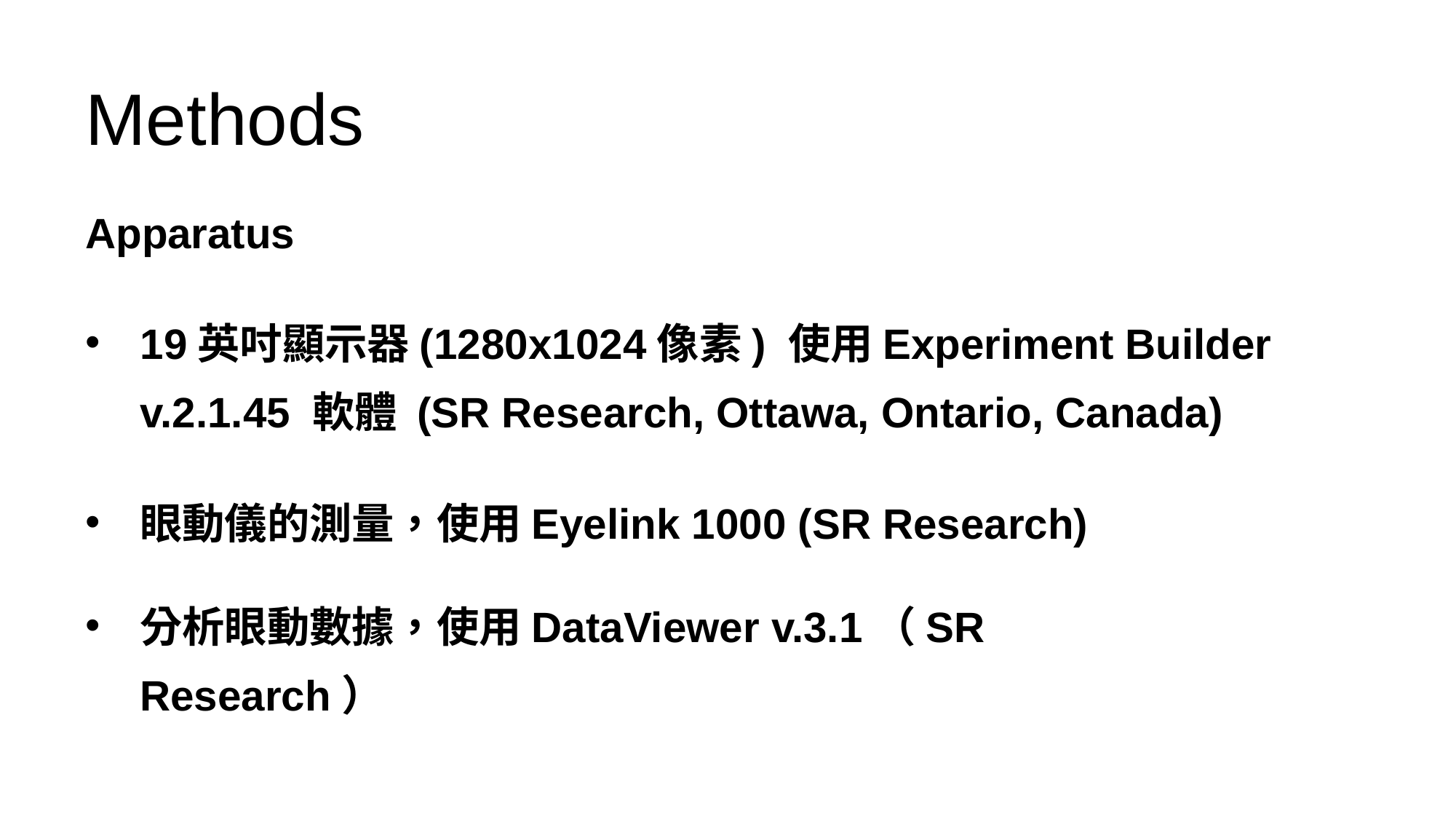

Methods
Apparatus
19英吋顯示器(1280x1024像素) 使用Experiment Builder v.2.1.45 軟體 (SR Research, Ottawa, Ontario, Canada)
眼動儀的測量，使用Eyelink 1000 (SR Research)
分析眼動數據，使用DataViewer v.3.1（SR Research）